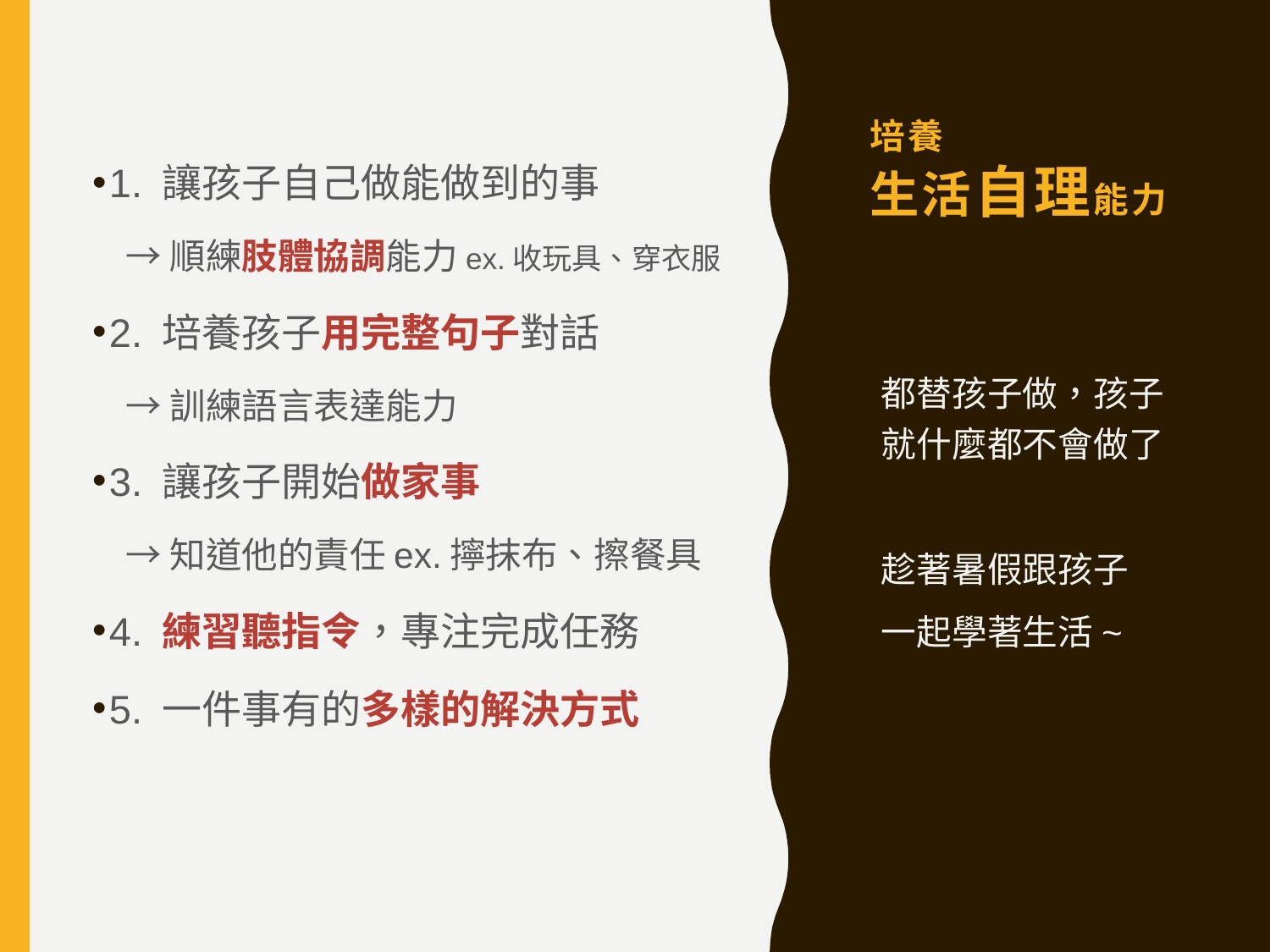

# 培養 生活自理能力
1. 讓孩子自己做能做到的事
→順練肢體協調能力ex.收玩具、穿衣服
2. 培養孩子用完整句子對話
→訓練語言表達能力
3. 讓孩子開始做家事
→知道他的責任ex.擰抹布、擦餐具
4. 練習聽指令，專注完成任務
5. 一件事有的多樣的解決方式
都替孩子做，孩子就什麼都不會做了

趁著暑假跟孩子
一起學著生活~